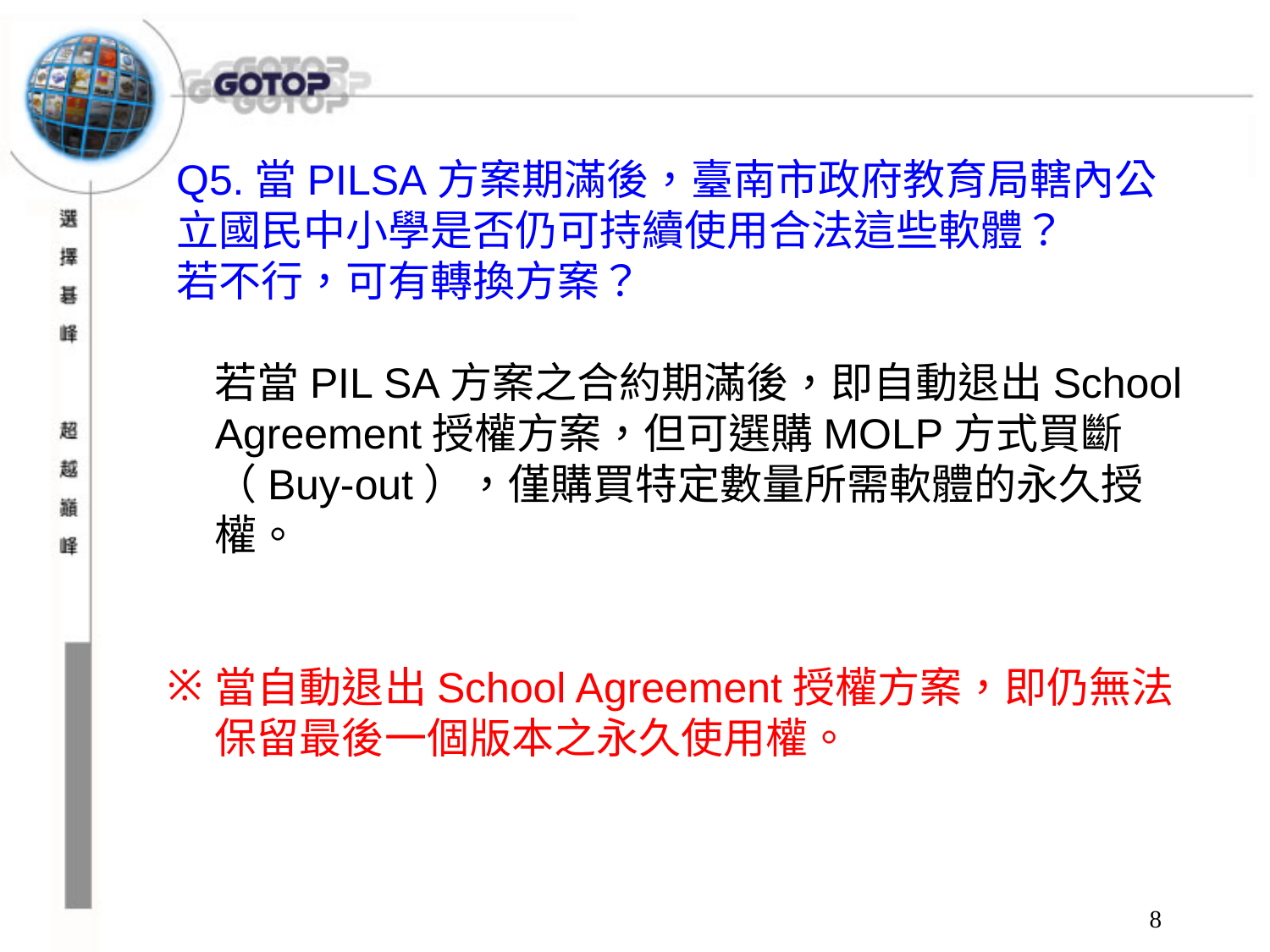

Q5.當PILSA方案期滿後，臺南市政府教育局轄內公立國民中小學是否仍可持續使用合法這些軟體？
若不行，可有轉換方案？

若當PIL SA方案之合約期滿後，即自動退出School Agreement授權方案，但可選購MOLP方式買斷（Buy-out），僅購買特定數量所需軟體的永久授權。

當自動退出School Agreement授權方案，即仍無法保留最後一個版本之永久使用權。

8